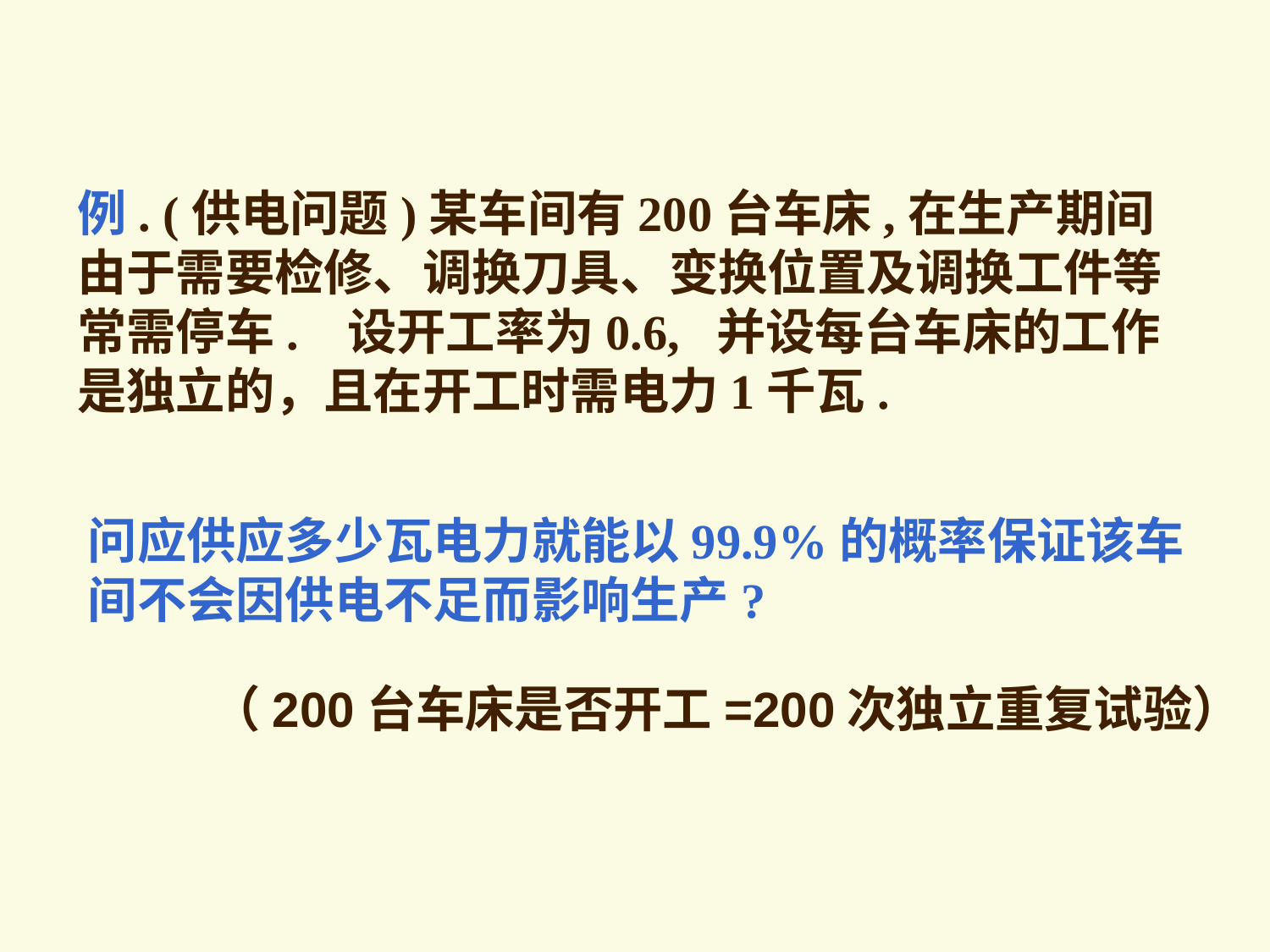

例. (供电问题)某车间有200台车床,在生产期间由于需要检修、调换刀具、变换位置及调换工件等常需停车.   设开工率为0.6,  并设每台车床的工作是独立的，且在开工时需电力1千瓦.
问应供应多少瓦电力就能以99.9%的概率保证该车间不会因供电不足而影响生产?
（200台车床是否开工=200次独立重复试验）